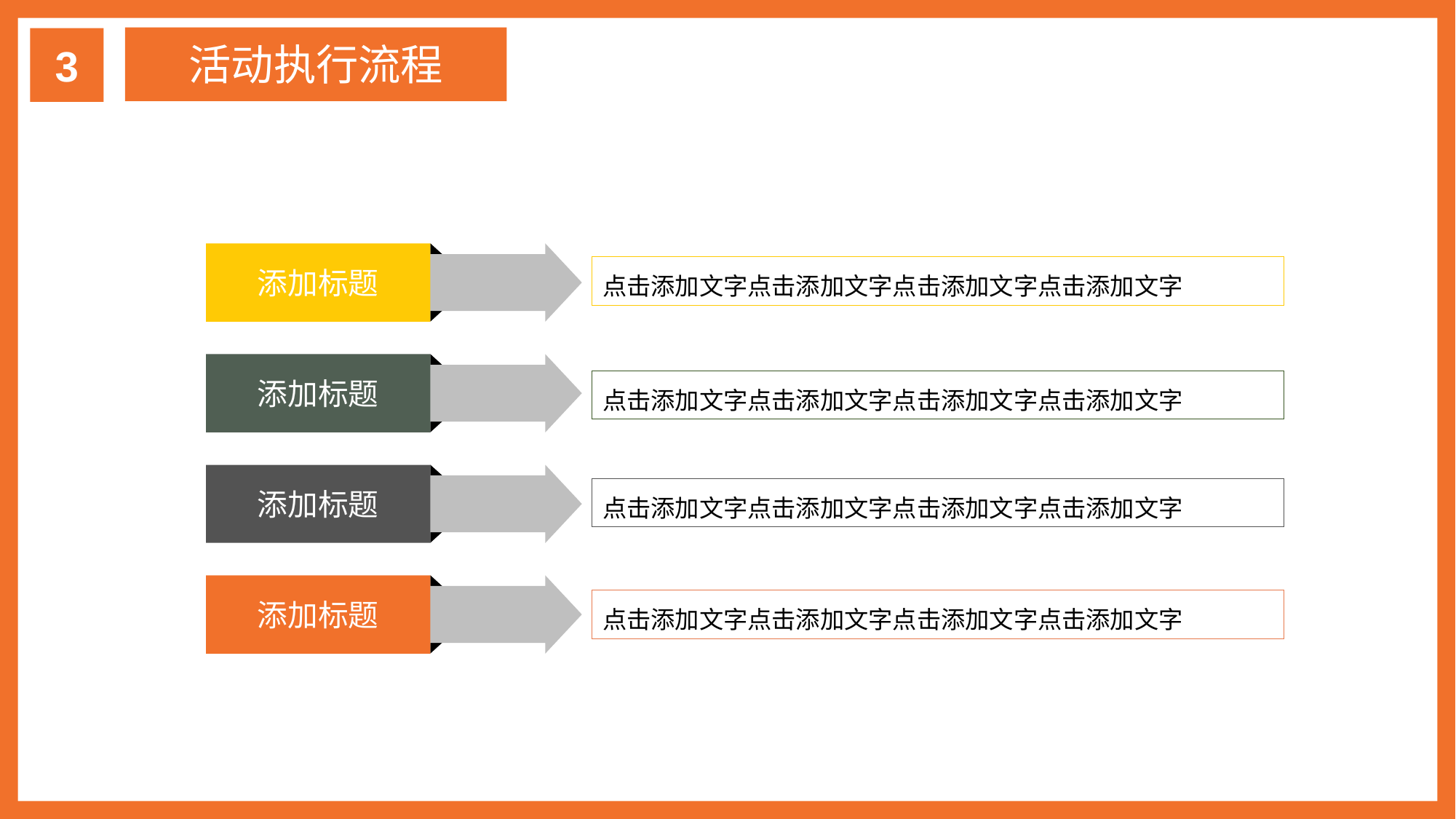

3
活动执行流程
添加标题

点击添加文字点击添加文字点击添加文字点击添加文字

添加标题

点击添加文字点击添加文字点击添加文字点击添加文字

添加标题

点击添加文字点击添加文字点击添加文字点击添加文字

添加标题

点击添加文字点击添加文字点击添加文字点击添加文字